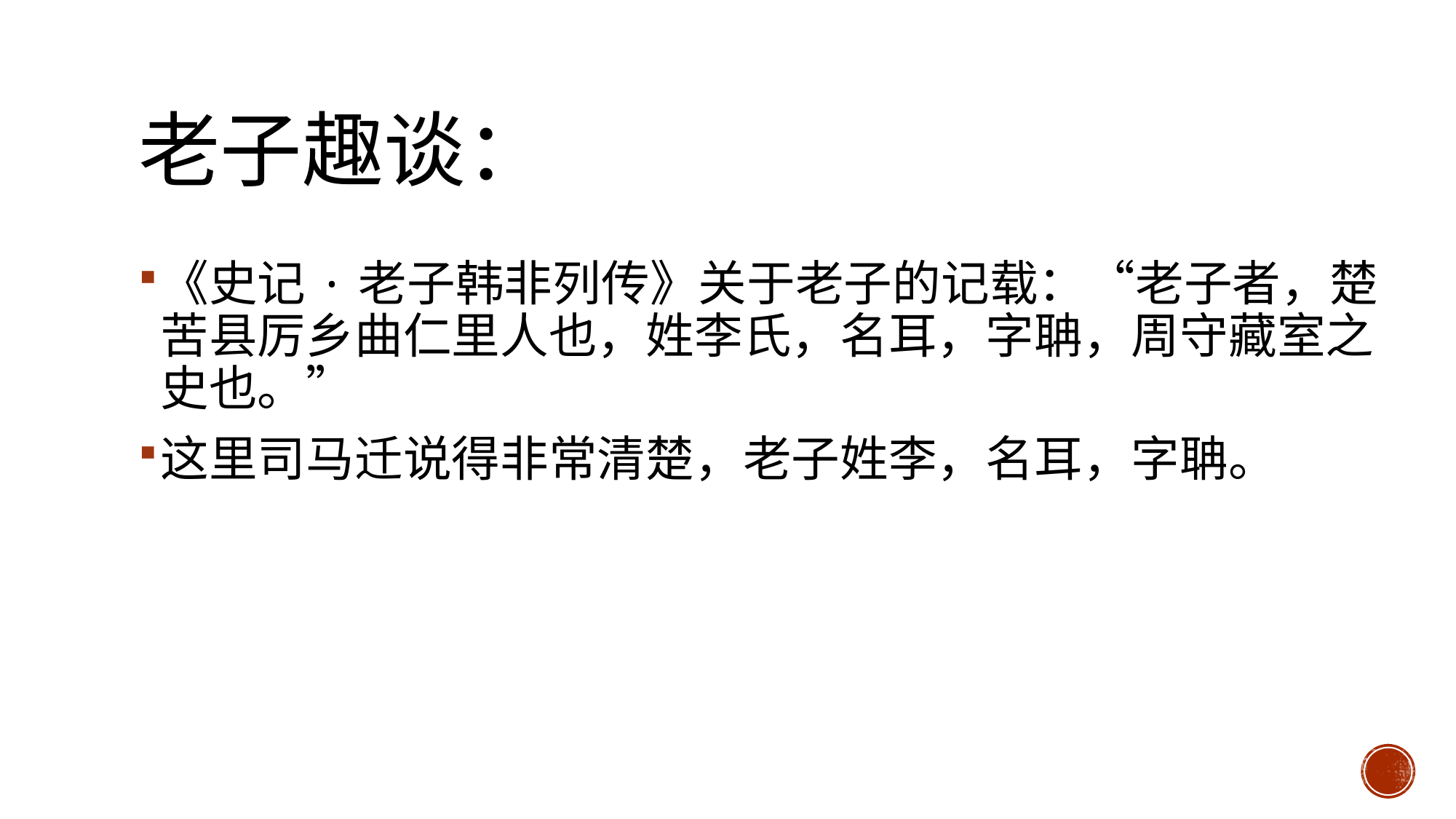

# 老子趣谈：
《史记·老子韩非列传》关于老子的记载：“老子者，楚苦县厉乡曲仁里人也，姓李氏，名耳，字聃，周守藏室之史也。”
这里司马迁说得非常清楚，老子姓李，名耳，字聃。